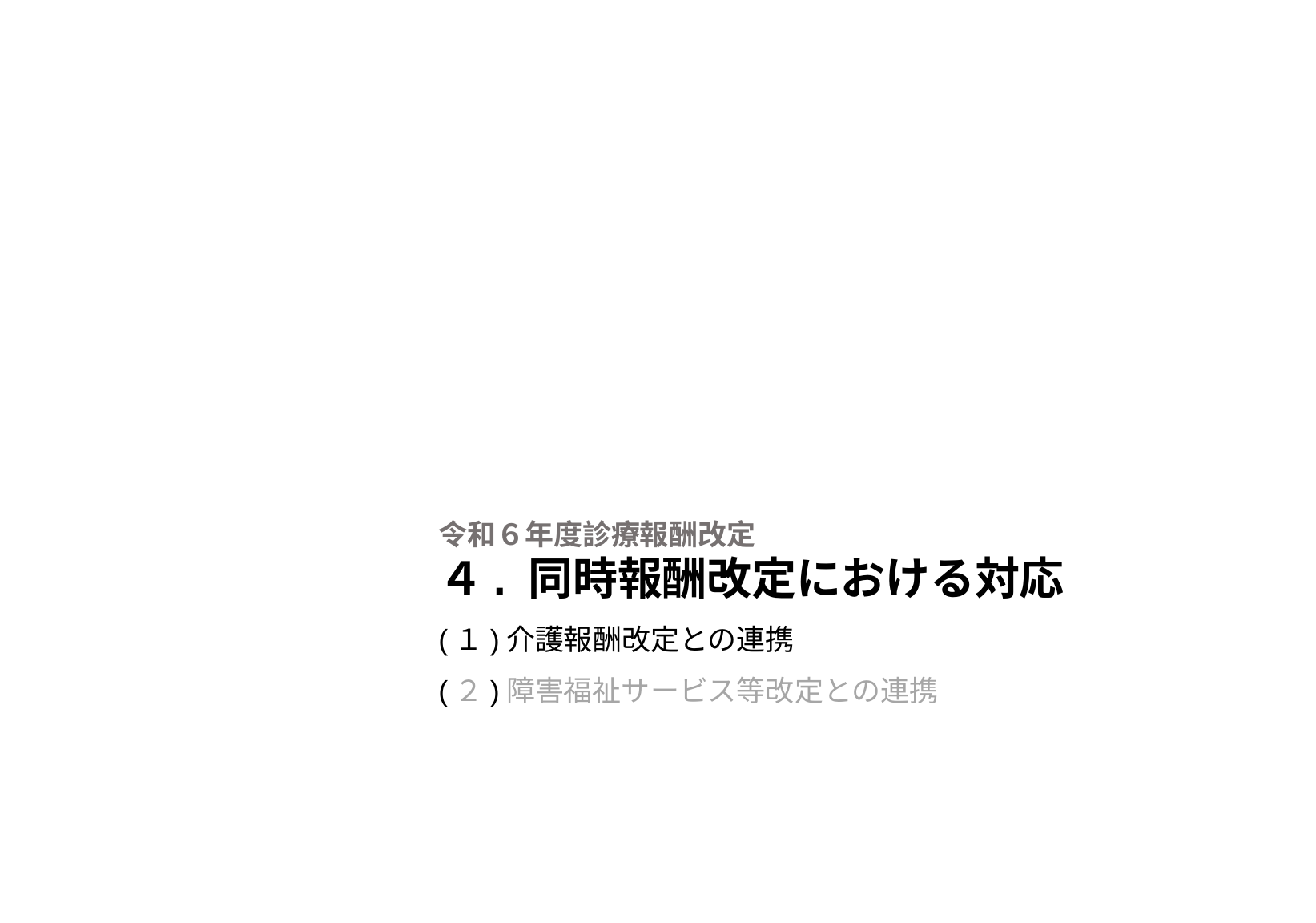

令和６年度診療報酬改定
４. 同時報酬改定における対応
(１)介護報酬改定との連携
(２)障害福祉サービス等改定との連携